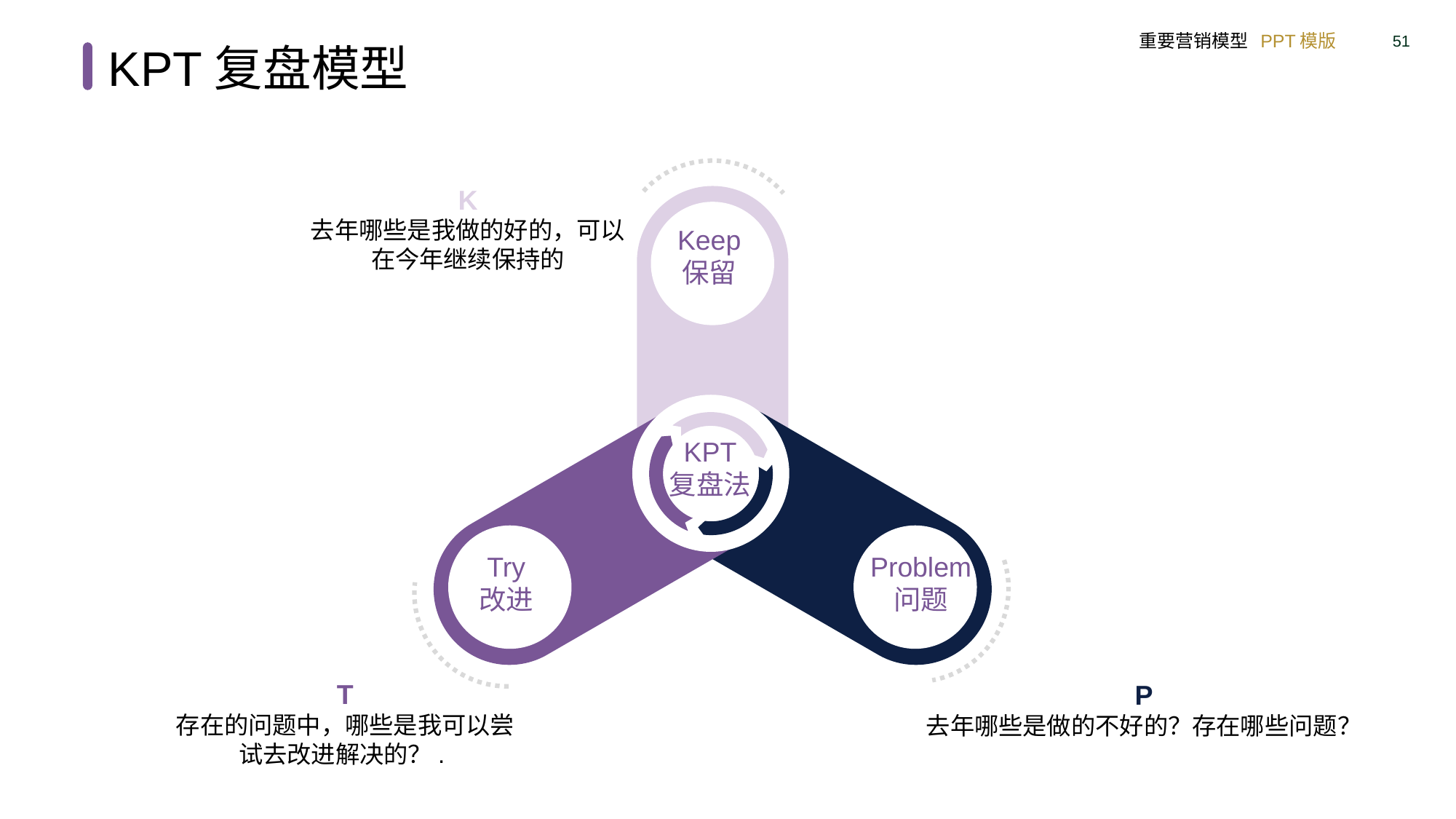

KPT复盘模型

K
去年哪些是我做的好的，可以在今年继续保持的

Keep
保留

KPT
复盘法

Try
改进
Problem
问题
T
存在的问题中，哪些是我可以尝试去改进解决的？.
P
去年哪些是做的不好的？存在哪些问题？